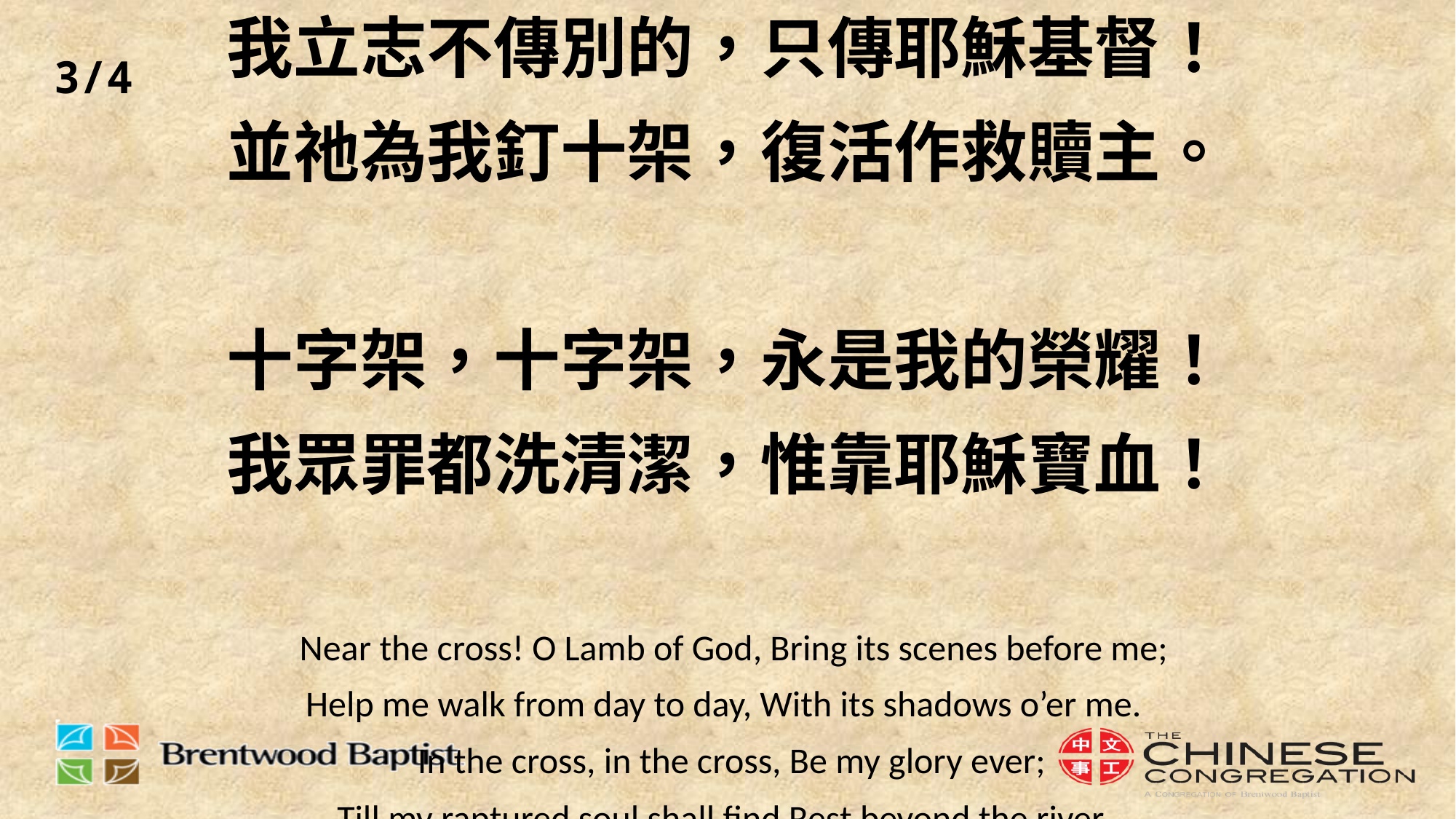

3/4
# 我立志不傳別的，只傳耶穌基督！並祂為我釘十架，復活作救贖主。 十字架，十字架，永是我的榮耀！我眾罪都洗清潔，惟靠耶穌寶血！ Near the cross! O Lamb of God, Bring its scenes before me; Help me walk from day to day, With its shadows o’er me. In the cross, in the cross, Be my glory ever; Till my raptured soul shall find Rest beyond the river.